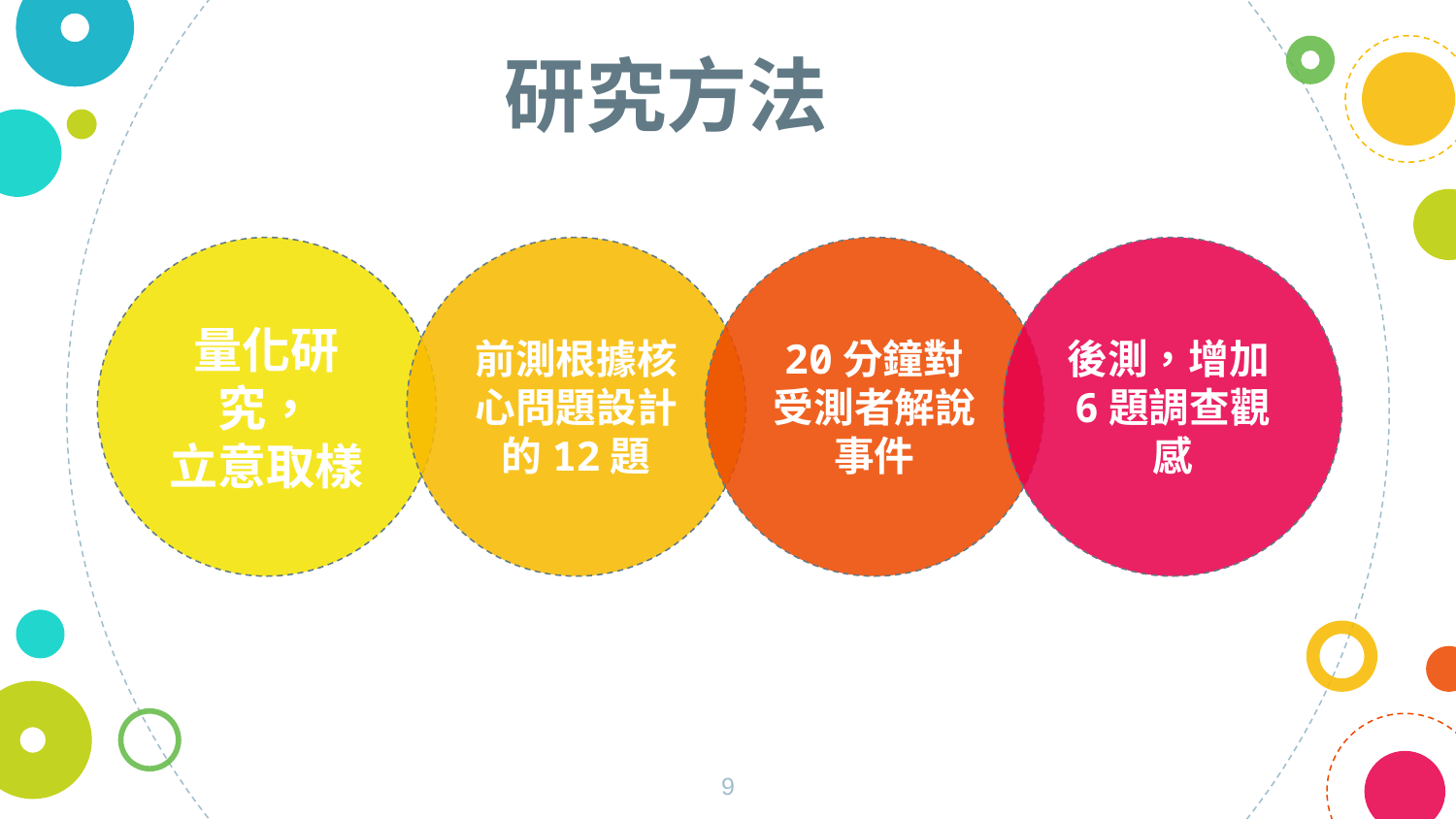

研究方法
量化研究，
立意取樣
前測根據核心問題設計的12題
20分鐘對受測者解說事件
後測，增加6題調查觀感
9